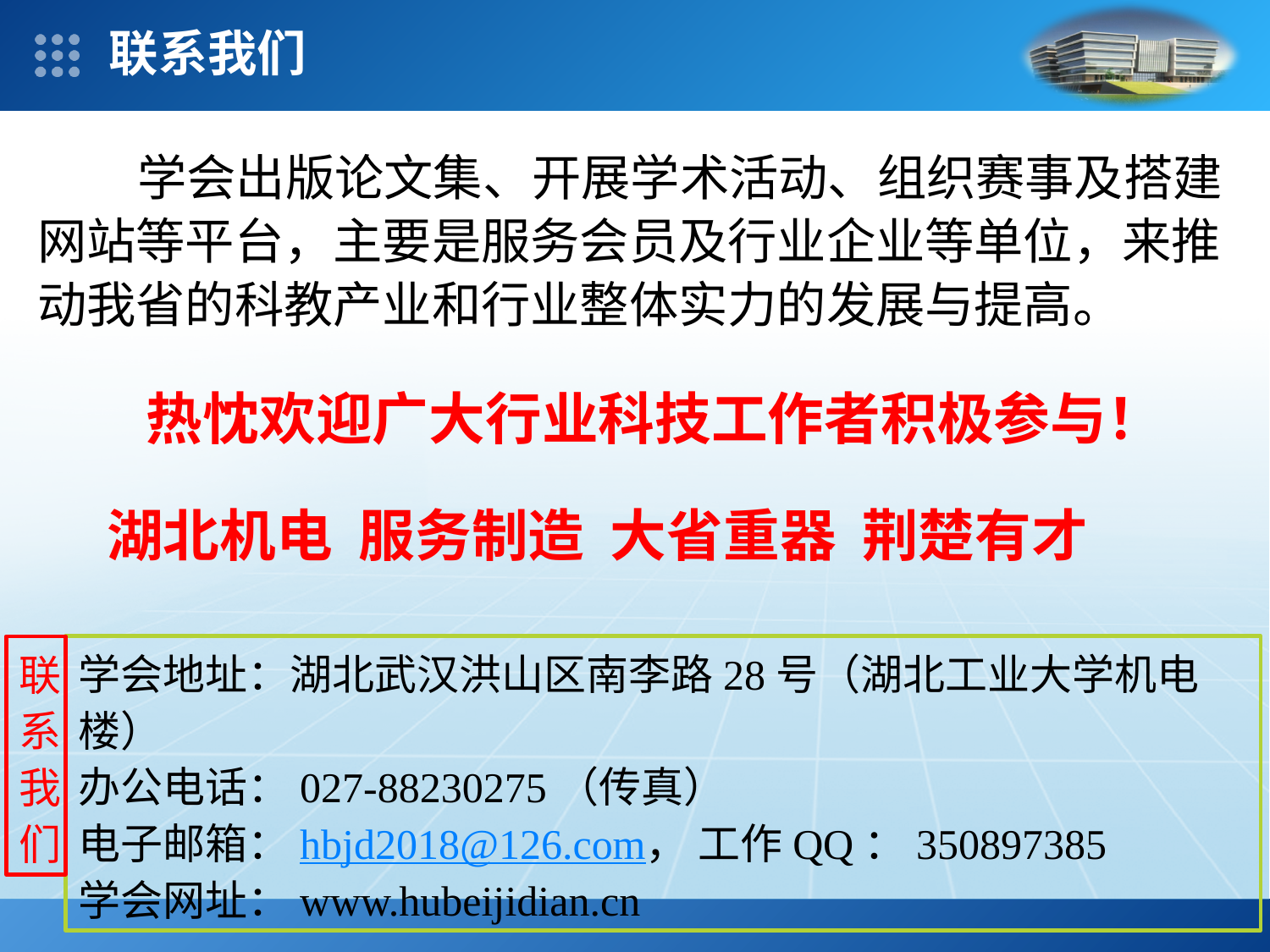

联系我们
        学会出版论文集、开展学术活动、组织赛事及搭建网站等平台，主要是服务会员及行业企业等单位，来推动我省的科教产业和行业整体实力的发展与提高。
热忱欢迎广大行业科技工作者积极参与！
湖北机电  服务制造  大省重器  荆楚有才

学会地址：湖北武汉洪山区南李路28号（湖北工业大学机电楼）
办公电话：027-88230275（传真）
电子邮箱：hbjd2018@126.com， 工作QQ：350897385
学会网址：www.hubeijidian.cn
联系我们